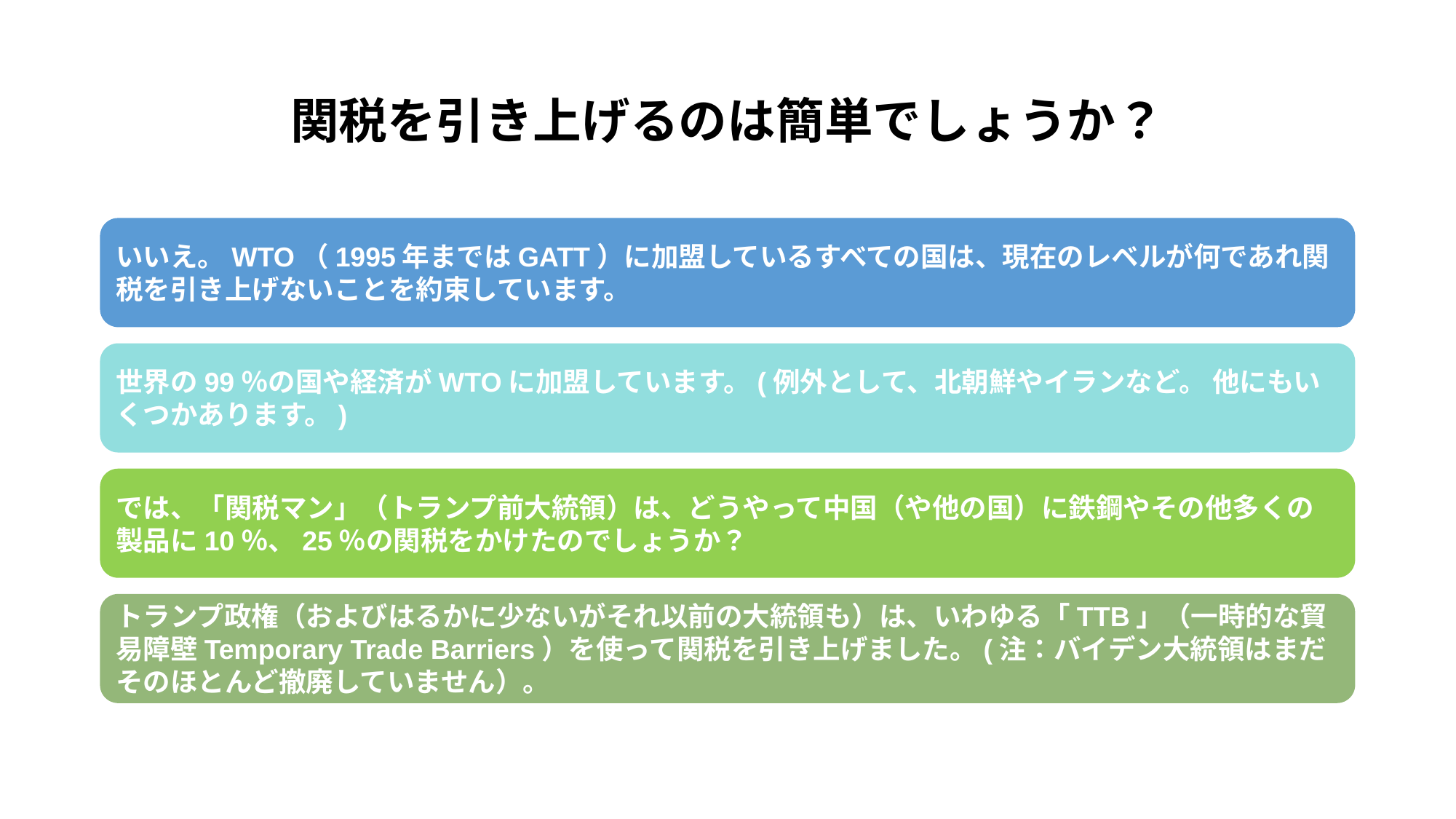

# 関税を引き上げるのは簡単でしょうか？

いいえ。WTO（1995年まではGATT）に加盟しているすべての国は、現在のレベルが何であれ関税を引き上げないことを約束しています。
世界の99％の国や経済がWTOに加盟しています。(例外として、北朝鮮やイランなど。 他にもいくつかあります。)
では、「関税マン」（トランプ前大統領）は、どうやって中国（や他の国）に鉄鋼やその他多くの製品に10％、25％の関税をかけたのでしょうか？
トランプ政権（およびはるかに少ないがそれ以前の大統領も）は、いわゆる「TTB」（一時的な貿易障壁Temporary Trade Barriers）を使って関税を引き上げました。(注：バイデン大統領はまだそのほとんど撤廃していません）。